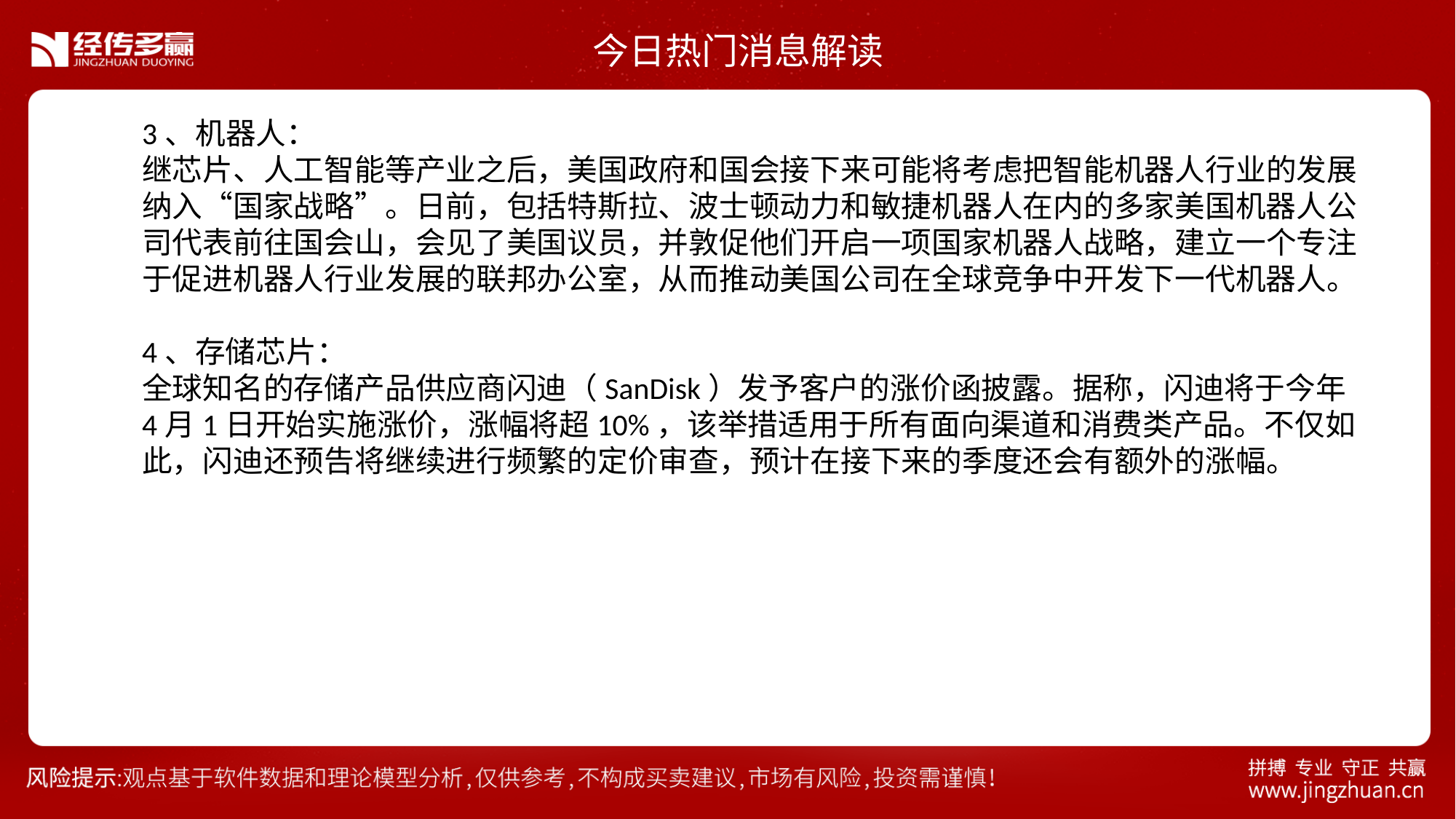

今日热门消息解读
3、机器人：
继芯片、人工智能等产业之后，美国政府和国会接下来可能将考虑把智能机器人行业的发展纳入“国家战略”。日前，包括特斯拉、波士顿动力和敏捷机器人在内的多家美国机器人公司代表前往国会山，会见了美国议员，并敦促他们开启一项国家机器人战略，建立一个专注于促进机器人行业发展的联邦办公室，从而推动美国公司在全球竞争中开发下一代机器人。

4、存储芯片：
全球知名的存储产品供应商闪迪（SanDisk）发予客户的涨价函披露。据称，闪迪将于今年4月1日开始实施涨价，涨幅将超10%，该举措适用于所有面向渠道和消费类产品。不仅如此，闪迪还预告将继续进行频繁的定价审查，预计在接下来的季度还会有额外的涨幅。